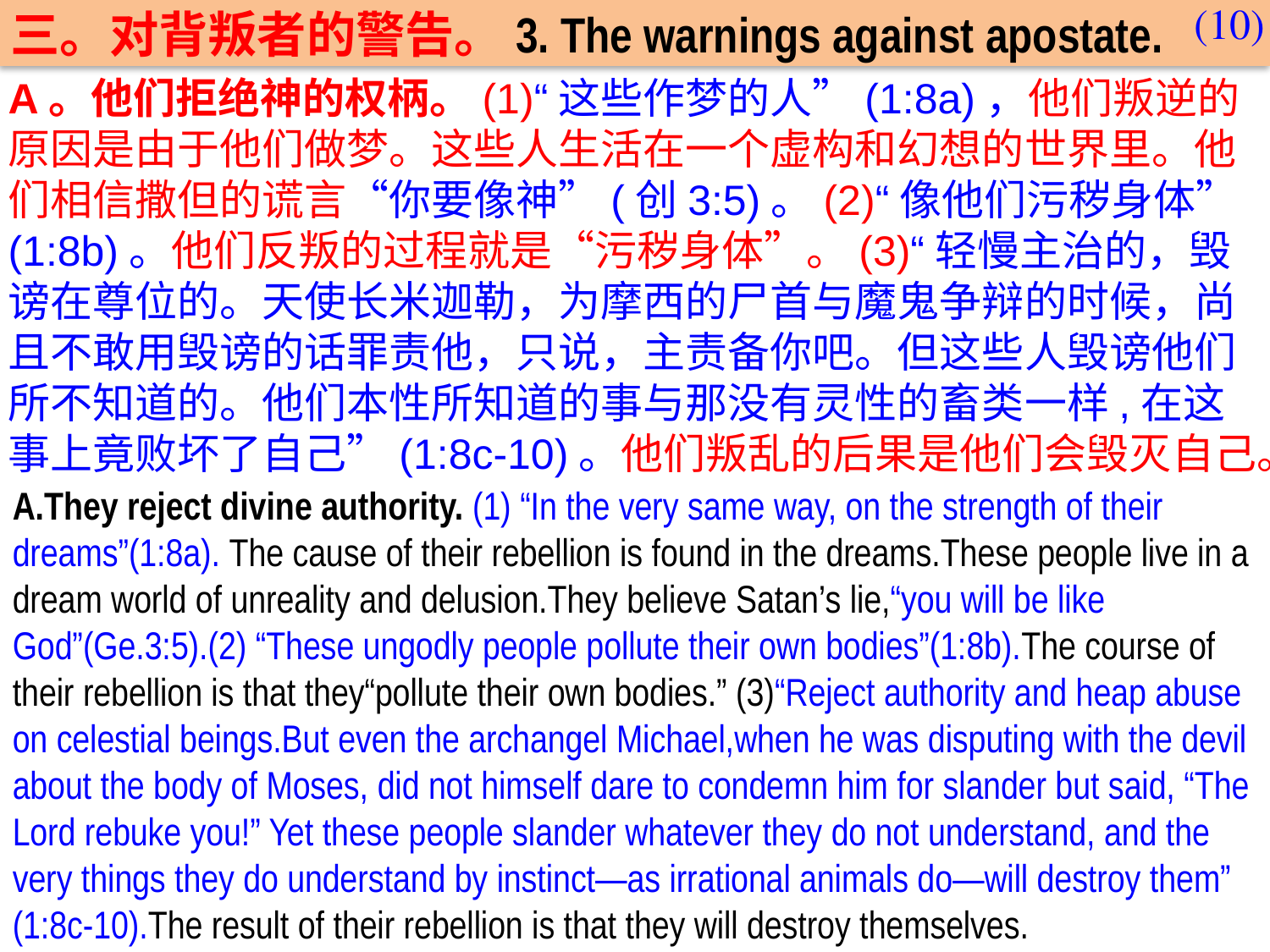

(10)
三。对背叛者的警告。3. The warnings against apostate.

A。他们拒绝神的权柄。(1)“这些作梦的人”(1:8a)，他们叛逆的原因是由于他们做梦。这些人生活在一个虚构和幻想的世界里。他们相信撒但的谎言“你要像神”(创3:5)。(2)“像他们污秽身体”
(1:8b)。他们反叛的过程就是“污秽身体”。(3)“轻慢主治的，毁谤在尊位的。天使长米迦勒，为摩西的尸首与魔鬼争辩的时候，尚且不敢用毁谤的话罪责他，只说，主责备你吧。但这些人毁谤他们所不知道的。他们本性所知道的事与那没有灵性的畜类一样,在这事上竟败坏了自己”(1:8c-10)。他们叛乱的后果是他们会毁灭自己。
A.They reject divine authority. (1) “In the very same way, on the strength of their dreams”(1:8a). The cause of their rebellion is found in the dreams.These people live in a dream world of unreality and delusion.They believe Satan’s lie,“you will be like God”(Ge.3:5).(2) “These ungodly people pollute their own bodies”(1:8b).The course of their rebellion is that they“pollute their own bodies.” (3)“Reject authority and heap abuse on celestial beings.But even the archangel Michael,when he was disputing with the devil about the body of Moses, did not himself dare to condemn him for slander but said, “The Lord rebuke you!” Yet these people slander whatever they do not understand, and the very things they do understand by instinct—as irrational animals do—will destroy them”
(1:8c-10).The result of their rebellion is that they will destroy themselves.